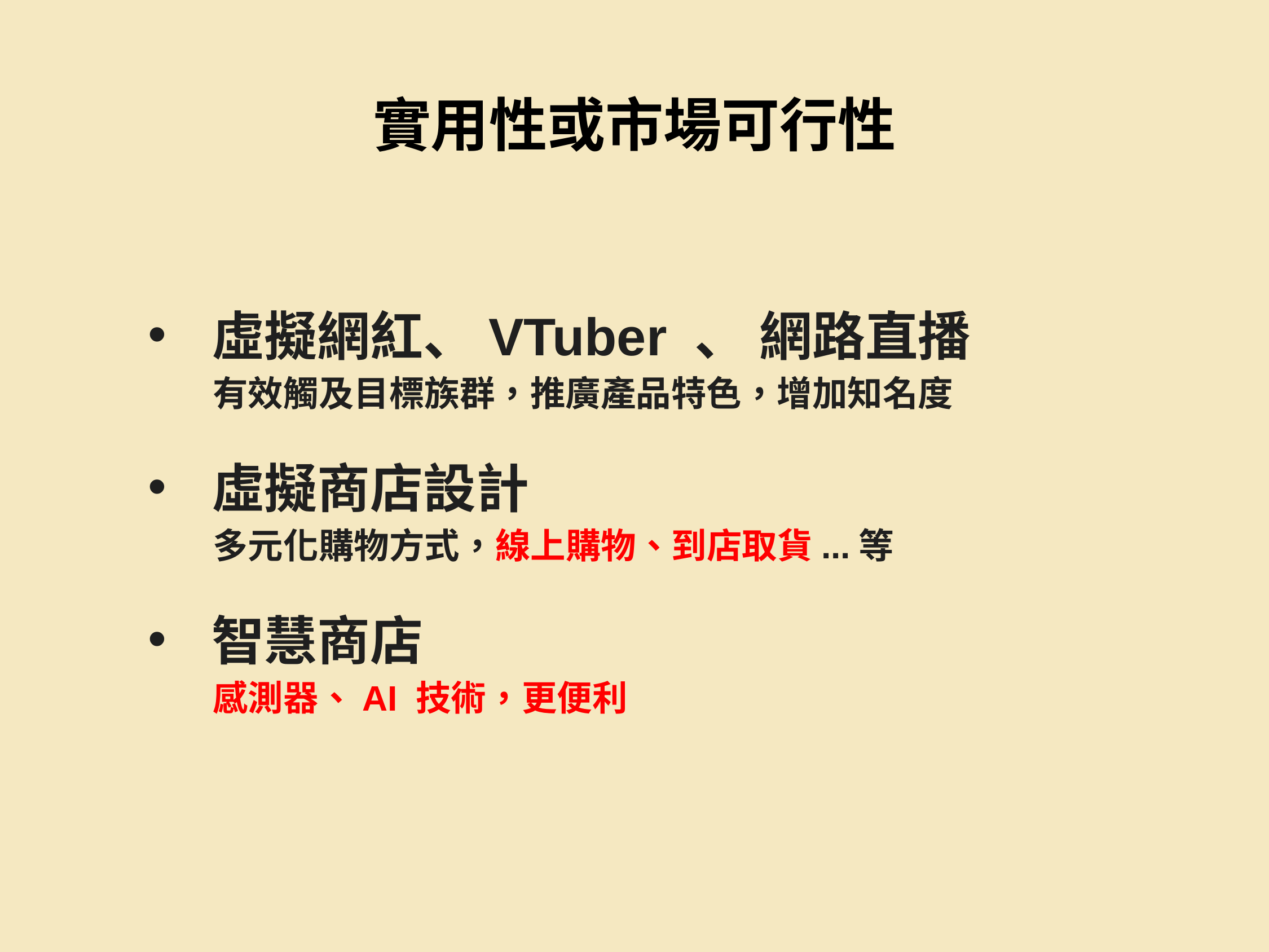

實用性或市場可行性

虛擬網紅、VTuber 、 網路直播
       有效觸及目標族群，推廣產品特色，增加知名度

虛擬商店設計
       多元化購物方式，線上購物、到店取貨...等

智慧商店
       感測器、AI 技術，更便利